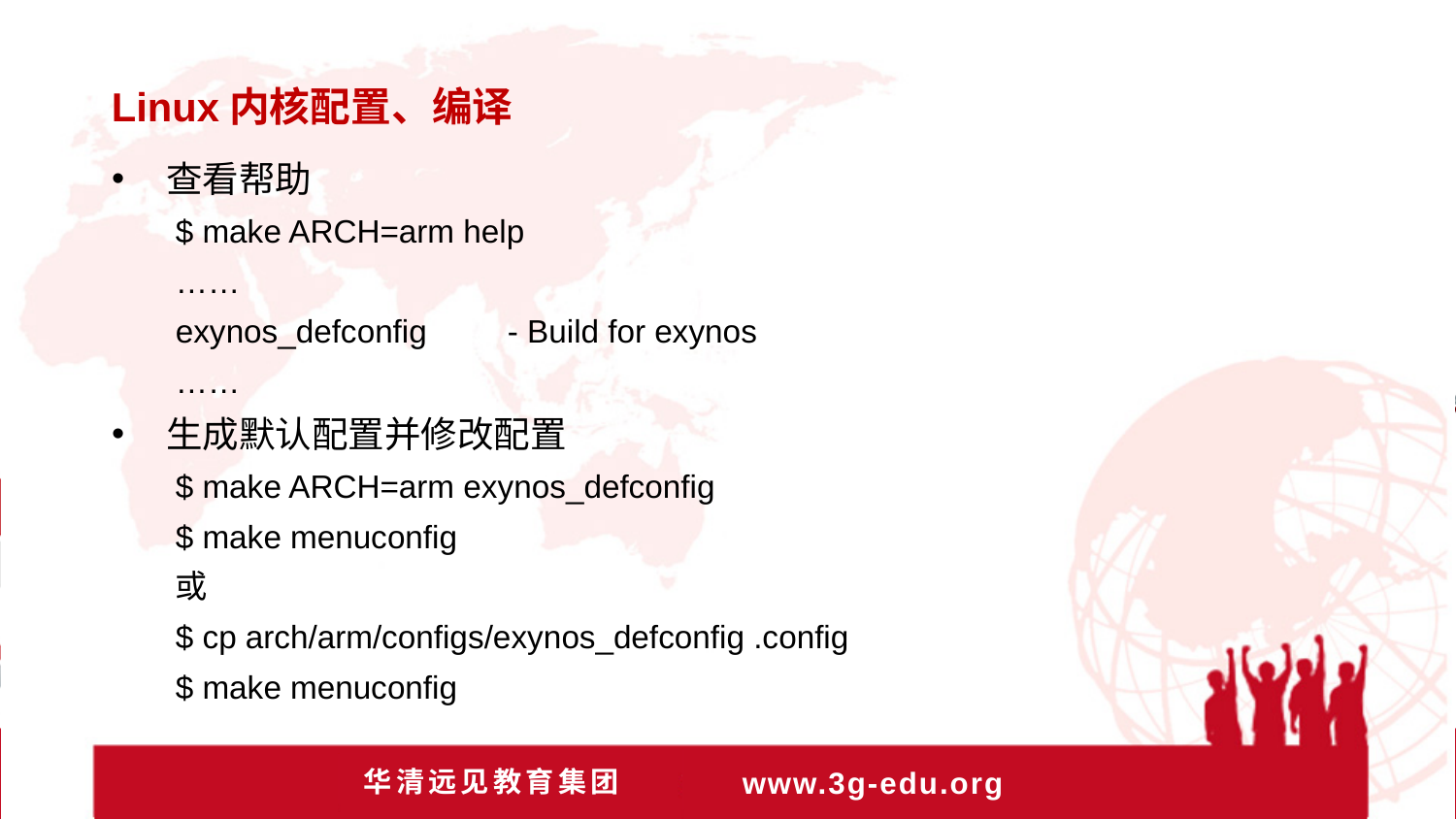

Linux内核配置、编译
查看帮助
$ make ARCH=arm help
……
exynos_defconfig         - Build for exynos
……
生成默认配置并修改配置
$ make ARCH=arm exynos_defconfig
$ make menuconfig
或
$ cp arch/arm/configs/exynos_defconfig .config
$ make menuconfig